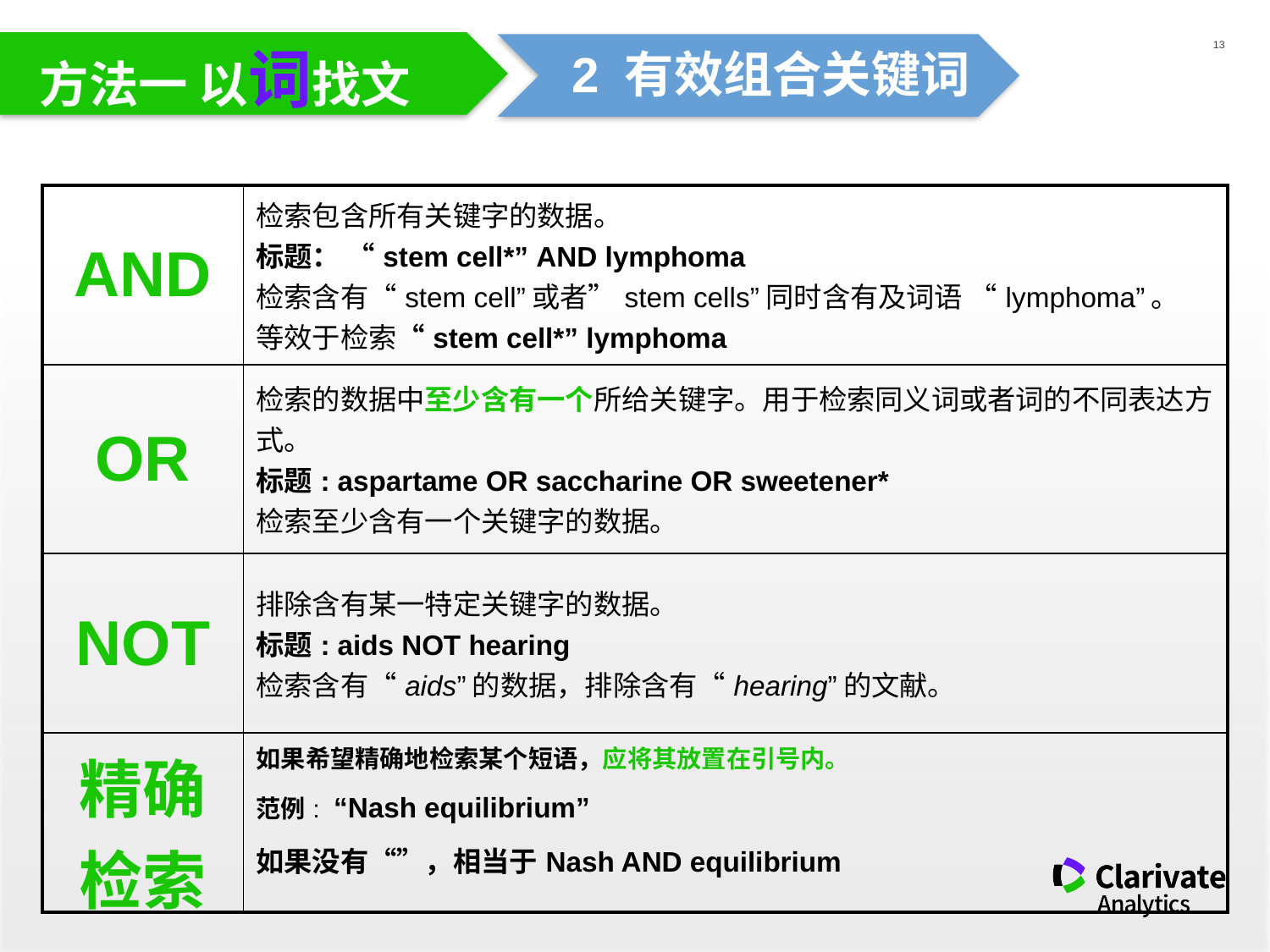

方法一 以词找文

2 有效组合关键词
| AND | 检索包含所有关键字的数据。 标题： “stem cell\*” AND lymphoma 检索含有“stem cell”或者”stem cells”同时含有及词语 “lymphoma”。 等效于检索“stem cell\*” lymphoma |
| --- | --- |
| OR | 检索的数据中至少含有一个所给关键字。用于检索同义词或者词的不同表达方式。 标题: aspartame OR saccharine OR sweetener\* 检索至少含有一个关键字的数据。 |
| NOT | 排除含有某一特定关键字的数据。 标题: aids NOT hearing 检索含有“aids”的数据，排除含有“hearing”的文献。 |
| 精确检索 | 如果希望精确地检索某个短语，应将其放置在引号内。 范例: “Nash equilibrium” 如果没有“”，相当于Nash AND equilibrium |